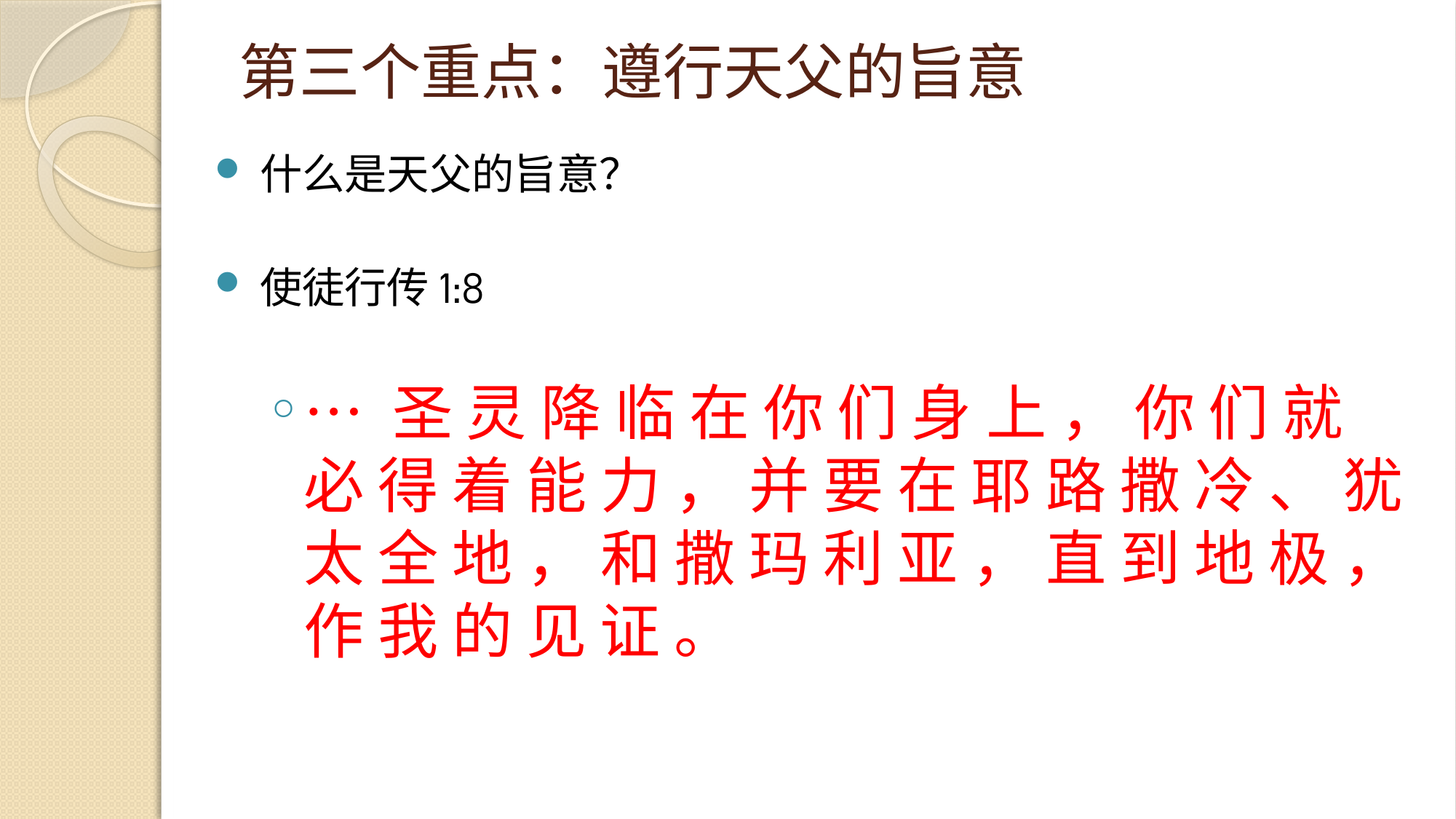

# 第三个重点：遵行天父的旨意
什么是天父的旨意？
使徒行传1:8
… 圣 灵 降 临 在 你 们 身 上 ， 你 们 就 必 得 着 能 力 ， 并 要 在 耶 路 撒 冷 、 犹 太 全 地 ， 和 撒 玛 利 亚 ， 直 到 地 极 ， 作 我 的 见 证 。